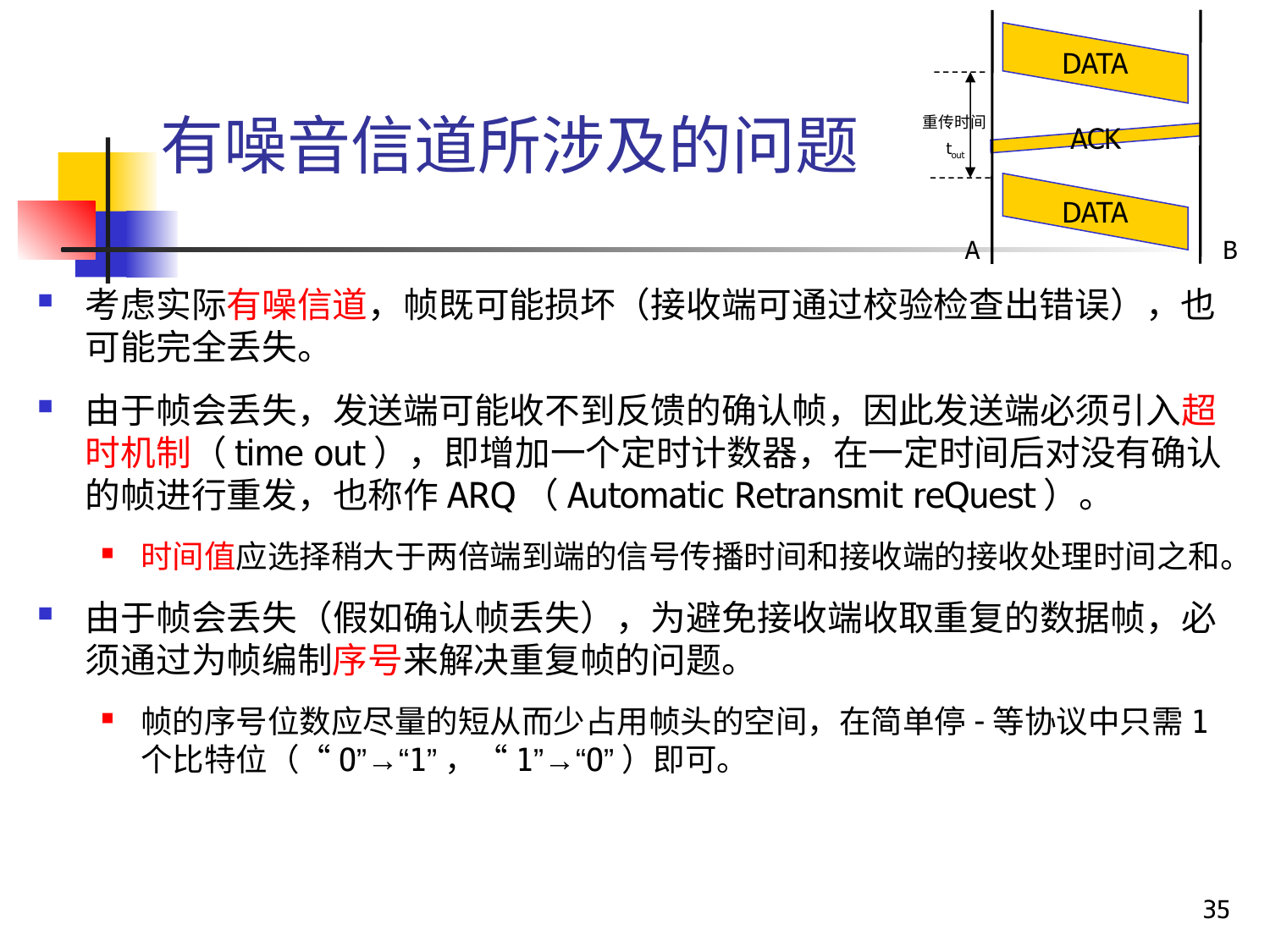

DATA
ACK

重传时间
tout
DATA

A
B
# 有噪音信道所涉及的问题
考虑实际有噪信道，帧既可能损坏（接收端可通过校验检查出错误），也可能完全丢失。
由于帧会丢失，发送端可能收不到反馈的确认帧，因此发送端必须引入超时机制（time out），即增加一个定时计数器，在一定时间后对没有确认的帧进行重发，也称作ARQ（Automatic Retransmit reQuest）。
时间值应选择稍大于两倍端到端的信号传播时间和接收端的接收处理时间之和。
由于帧会丢失（假如确认帧丢失），为避免接收端收取重复的数据帧，必须通过为帧编制序号来解决重复帧的问题。
帧的序号位数应尽量的短从而少占用帧头的空间，在简单停-等协议中只需1个比特位（“0”→“1”，“1”→“0”）即可。
35